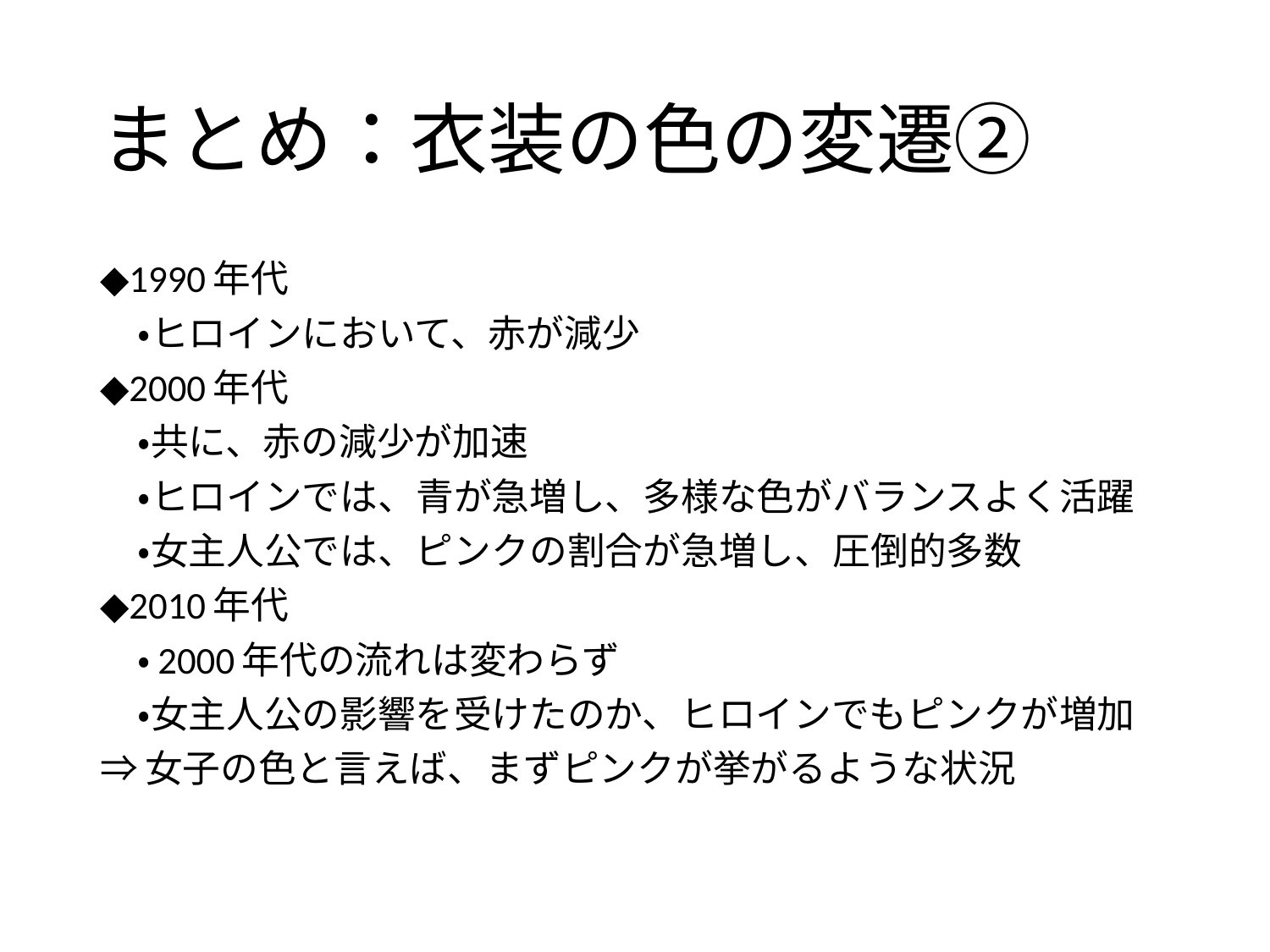

# まとめ：衣装の色の変遷②
◆1990年代
　・ヒロインにおいて、赤が減少
◆2000年代
　・共に、赤の減少が加速
　・ヒロインでは、青が急増し、多様な色がバランスよく活躍
　・女主人公では、ピンクの割合が急増し、圧倒的多数
◆2010年代
　・2000年代の流れは変わらず
　・女主人公の影響を受けたのか、ヒロインでもピンクが増加
⇒女子の色と言えば、まずピンクが挙がるような状況